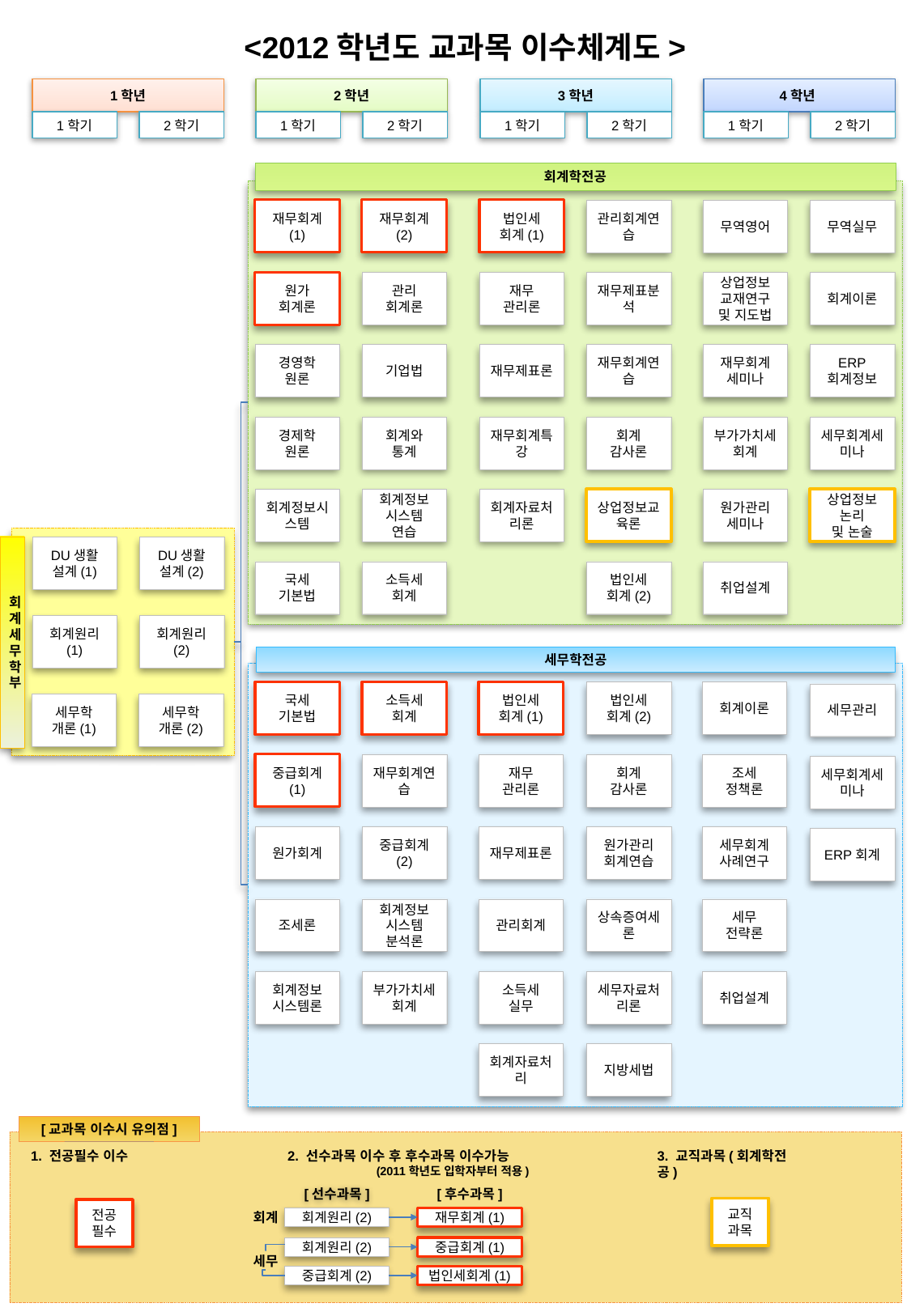

<2012학년도 교과목 이수체계도>
1학년
2학년
3학년
4학년
1학기
2학기
1학기
2학기
1학기
2학기
1학기
2학기
회계학전공

재무회계
(1)
재무회계
(2)
법인세
회계(1)
관리회계연습
무역영어
무역실무
원가
회계론
관리
회계론
재무
관리론
재무제표분석
상업정보
교재연구
및 지도법
회계이론
경영학
원론
기업법
재무제표론
재무회계연습
재무회계
세미나
ERP
회계정보
경제학
원론
회계와
통계
재무회계특강
회계
감사론
부가가치세회계
세무회계세미나
회계정보시스템
회계정보
시스템
연습
회계자료처리론
상업정보교육론
원가관리
세미나
상업정보
논리
및 논술

회
계
세무학부
DU생활
설계(1)
DU생활
설계(2)
국세
기본법
소득세
회계
법인세
회계(2)
취업설계
회계원리
(1)
회계원리
(2)
세무학전공

국세
기본법
소득세
회계
법인세
회계(1)
법인세
회계(2)
회계이론
세무관리
세무학
개론(1)
세무학
개론(2)
중급회계
(1)
재무회계연습
재무
관리론
회계
감사론
조세
정책론
세무회계세미나
원가회계
중급회계
(2)
재무제표론
원가관리
회계연습
세무회계
사례연구
ERP회계
조세론
회계정보
시스템
분석론
관리회계
상속증여세론
세무
전략론
회계정보
시스템론
부가가치세회계
소득세
실무
세무자료처리론
취업설계
회계자료처리
지방세법
[교과목 이수시 유의점]

1. 전공필수 이수
2. 선수과목 이수 후 후수과목 이수가능      (2011학년도 입학자부터 적용)
3. 교직과목(회계학전공)
[선수과목]
[후수과목]
교직
과목
전공필수

회계
회계원리(2)
재무회계(1)
회계원리(2)
중급회계(1)
세무
중급회계(2)
법인세회계(1)